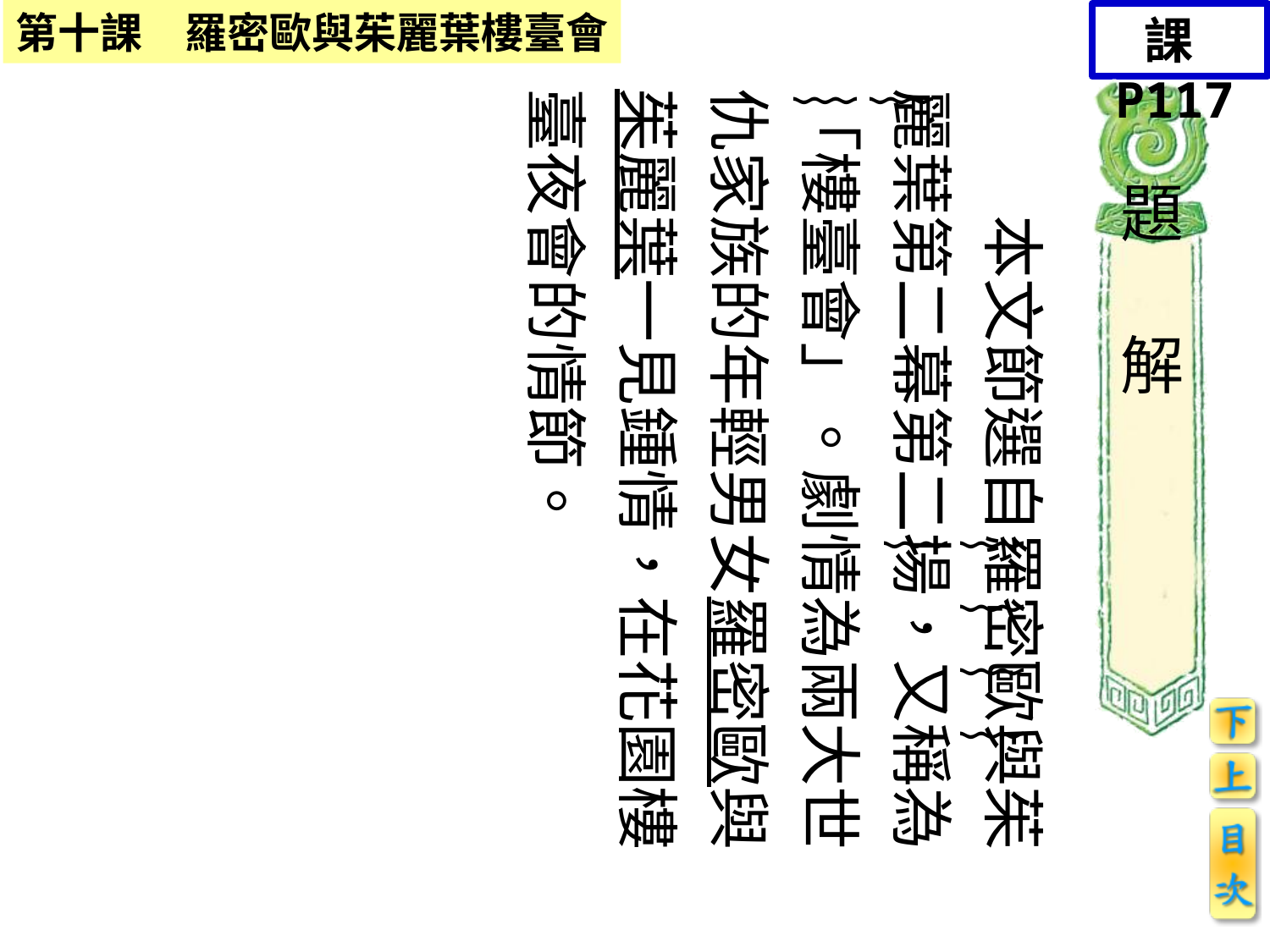

課P117
	本文節選自羅密歐與茱麗葉第二幕第二場，又稱為「樓臺會」。劇情為兩大世仇家族的年輕男女羅密歐與茱麗葉一見鍾情，在花園樓臺夜會的情節。
︴︴
題　解
︴︴︴︴︴